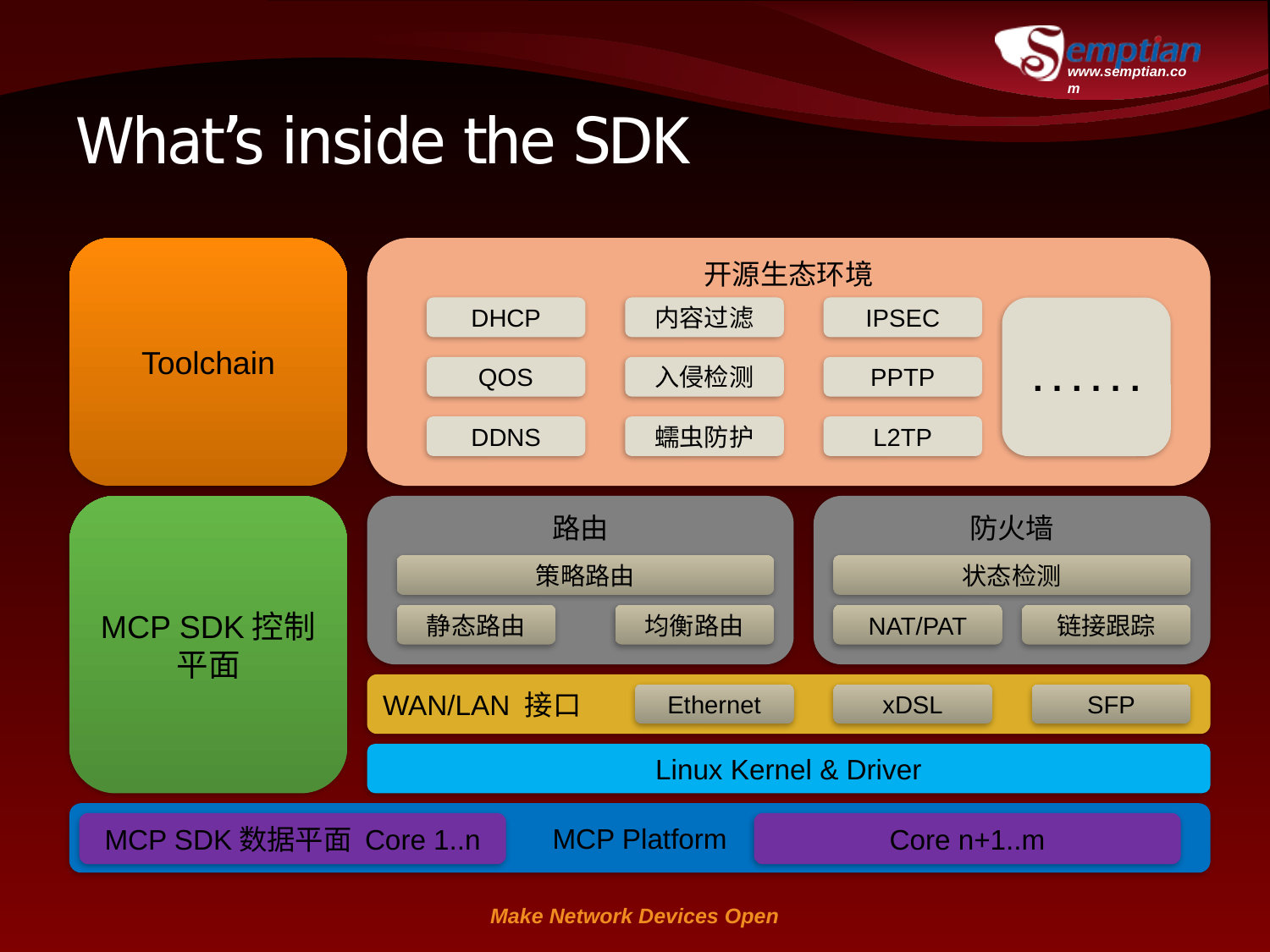

# What’s inside the SDK
Toolchain
开源生态环境
DHCP
内容过滤
IPSEC
. . . . . .
QOS
入侵检测
PPTP
DDNS
蠕虫防护
L2TP
MCP SDK控制平面
路由
防火墙
策略路由
状态检测
静态路由
均衡路由
NAT/PAT
链接跟踪
WAN/LAN 接口
Ethernet
xDSL
SFP
Linux Kernel & Driver
MCP Platform
MCP SDK数据平面 Core 1..n
Core n+1..m